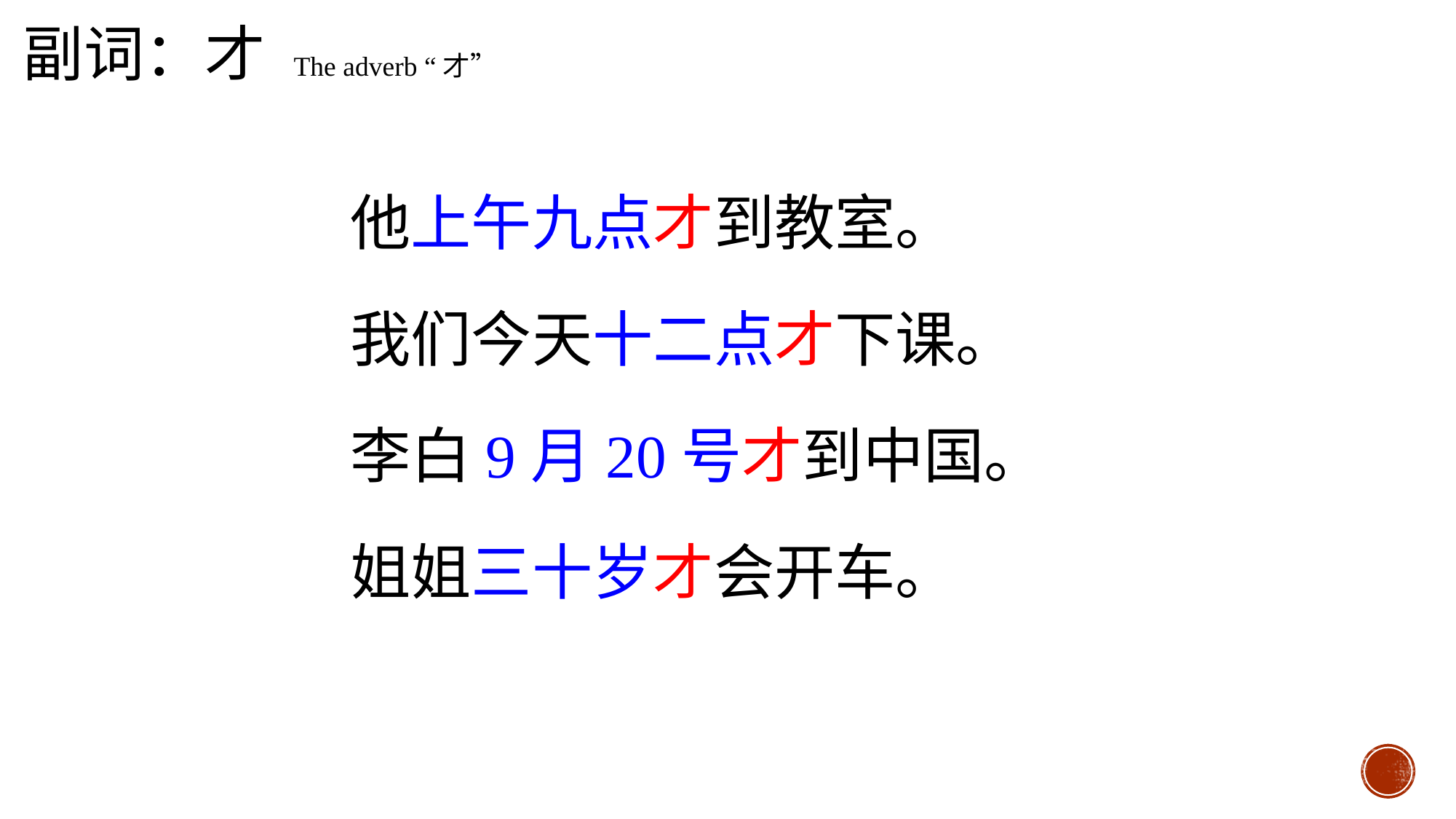

副词：才 The adverb “才”
他上午九点才到教室。
我们今天十二点才下课。
李白9月20号才到中国。
姐姐三十岁才会开车。